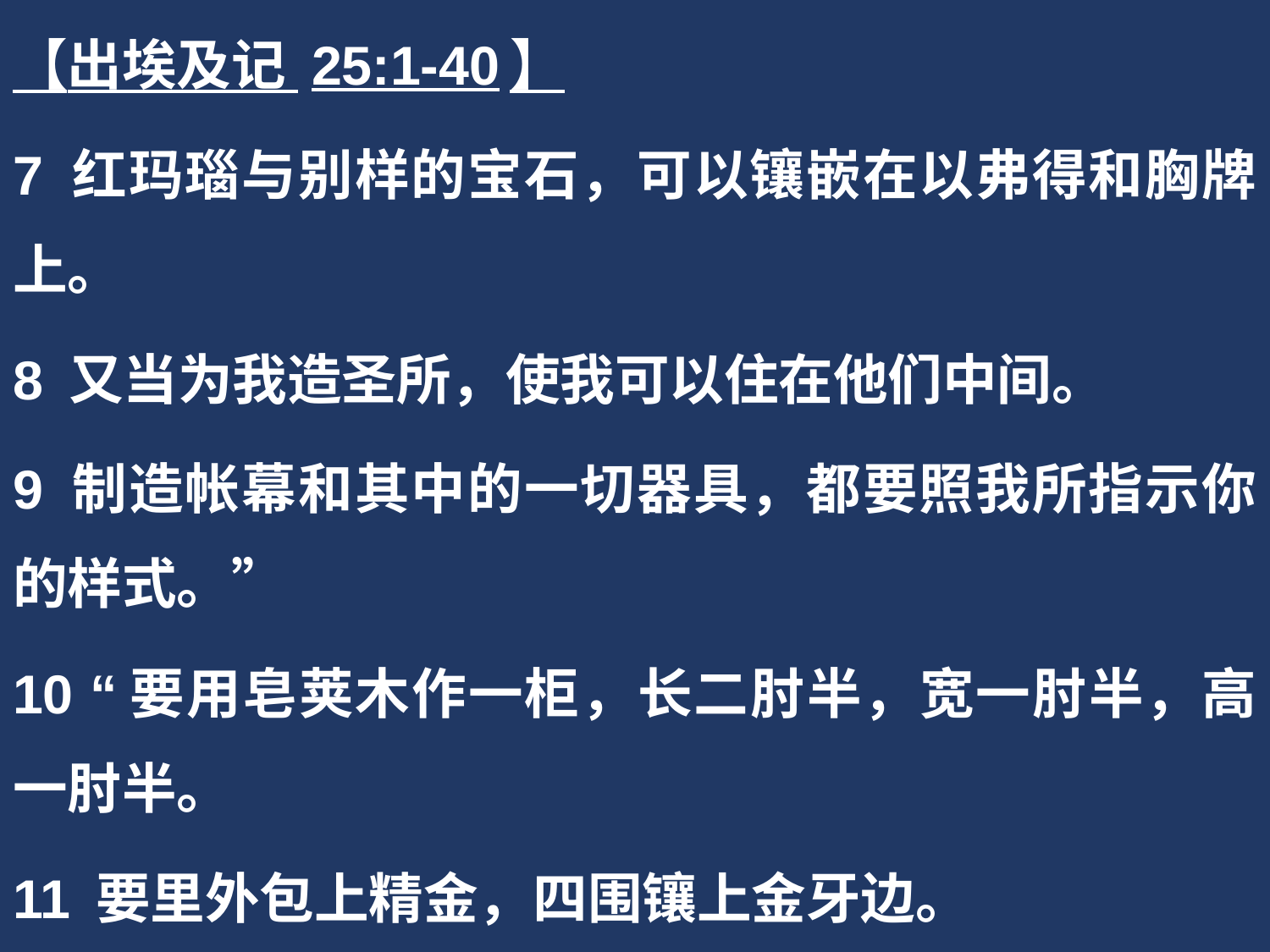

【出埃及记 25:1-40】
7 红玛瑙与别样的宝石，可以镶嵌在以弗得和胸牌上。
8 又当为我造圣所，使我可以住在他们中间。
9 制造帐幕和其中的一切器具，都要照我所指示你的样式。”
10 “要用皂荚木作一柜，长二肘半，宽一肘半，高一肘半。
11 要里外包上精金，四围镶上金牙边。